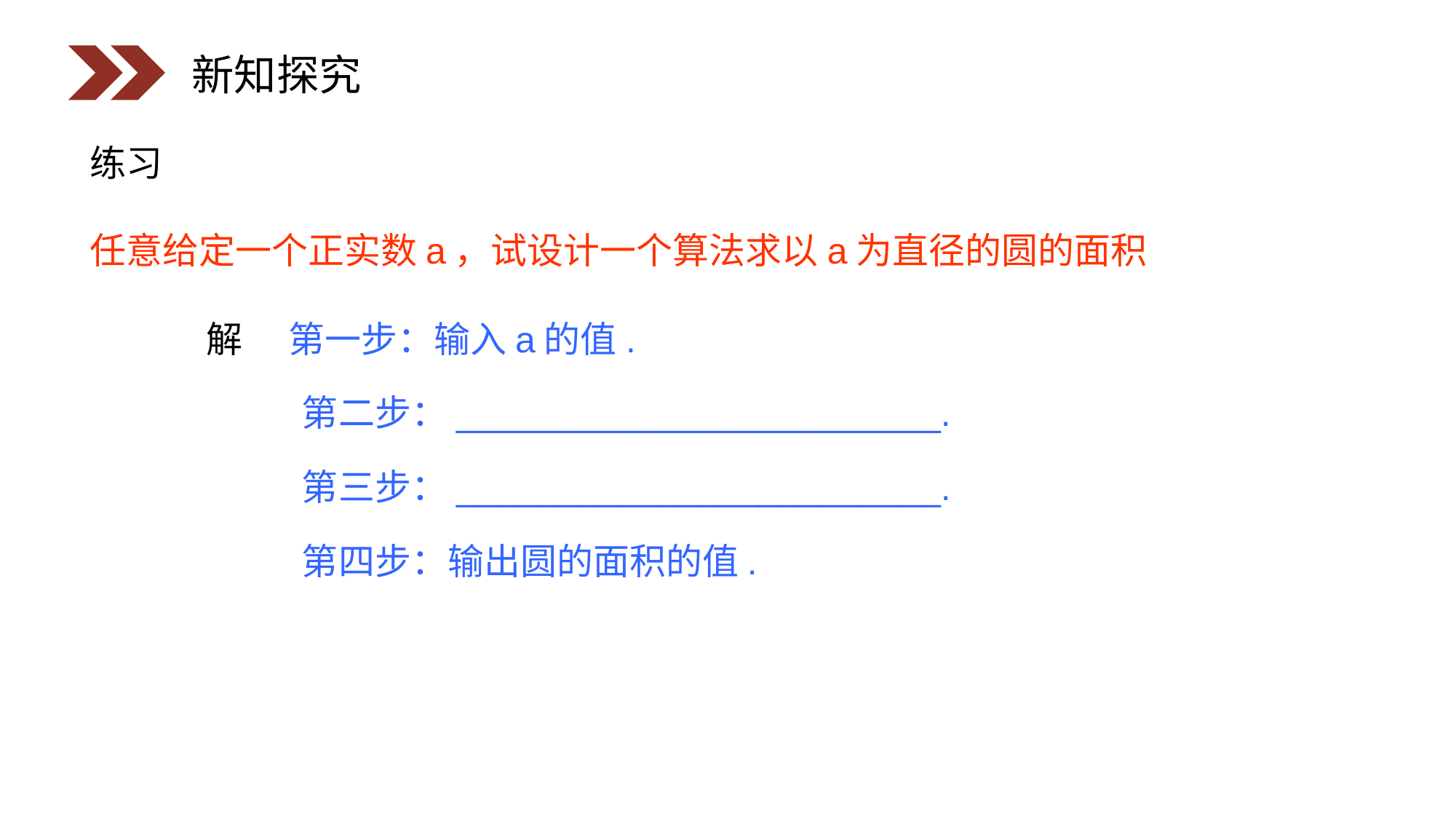

新知探究
练习

任意给定一个正实数a，试设计一个算法求以a为直径的圆的面积
解
第一步：输入a的值.
第二步：________________________.
第三步：________________________.
第四步：输出圆的面积的值.